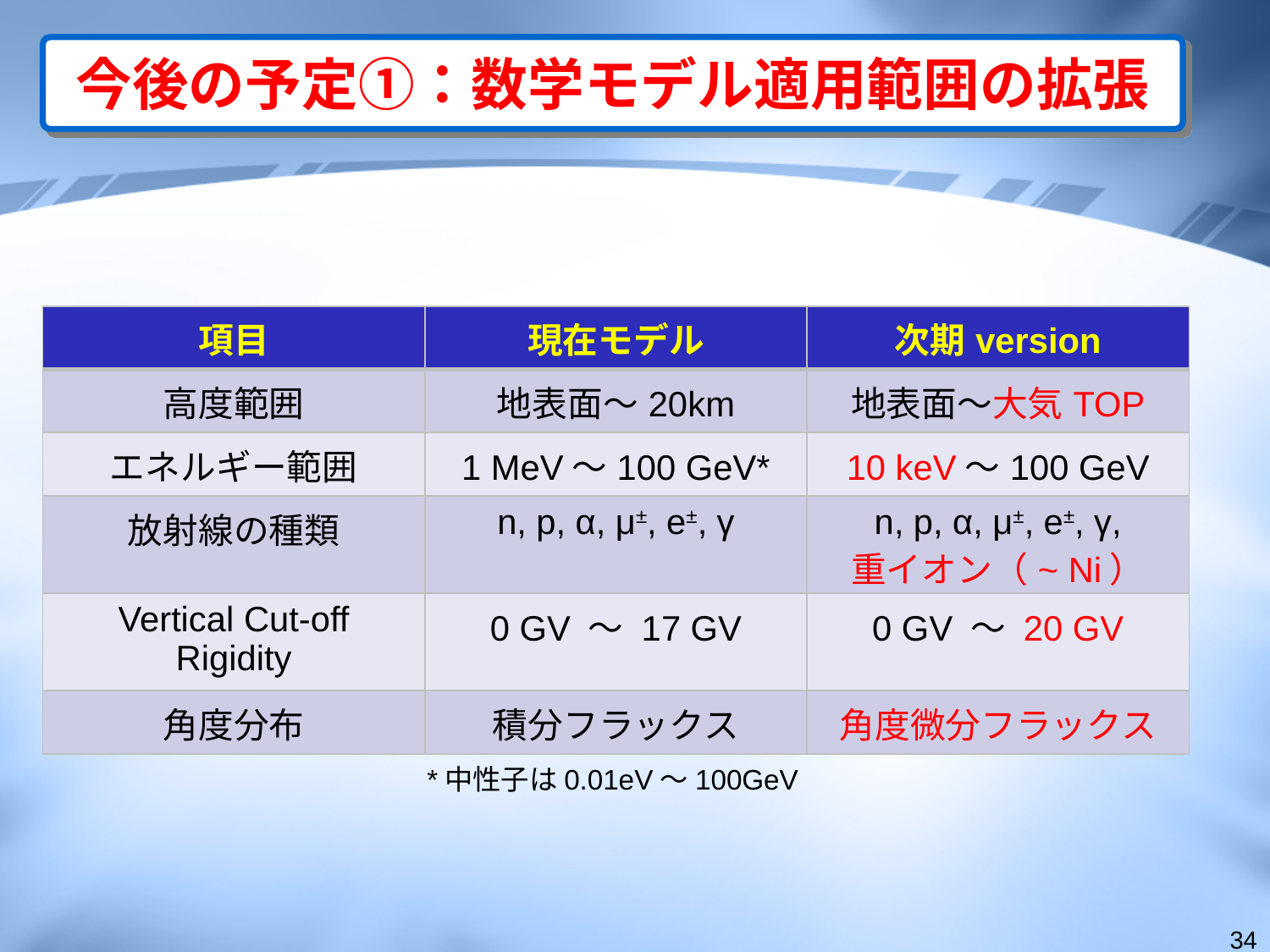

今後の予定①：数学モデル適用範囲の拡張
| 項目 | 現在モデル | 次期version |
| --- | --- | --- |
| 高度範囲 | 地表面～20km | 地表面～大気TOP |
| エネルギー範囲 | 1 MeV～100 GeV\* | 10 keV～100 GeV |
| 放射線の種類 | n, p, α, μ±, e±, γ | n, p, α, μ±, e±, γ, 重イオン（~ Ni） |
| Vertical Cut-off Rigidity | 0 GV ～ 17 GV | 0 GV ～ 20 GV |
| 角度分布 | 積分フラックス | 角度微分フラックス |
*中性子は0.01eV～100GeV
34